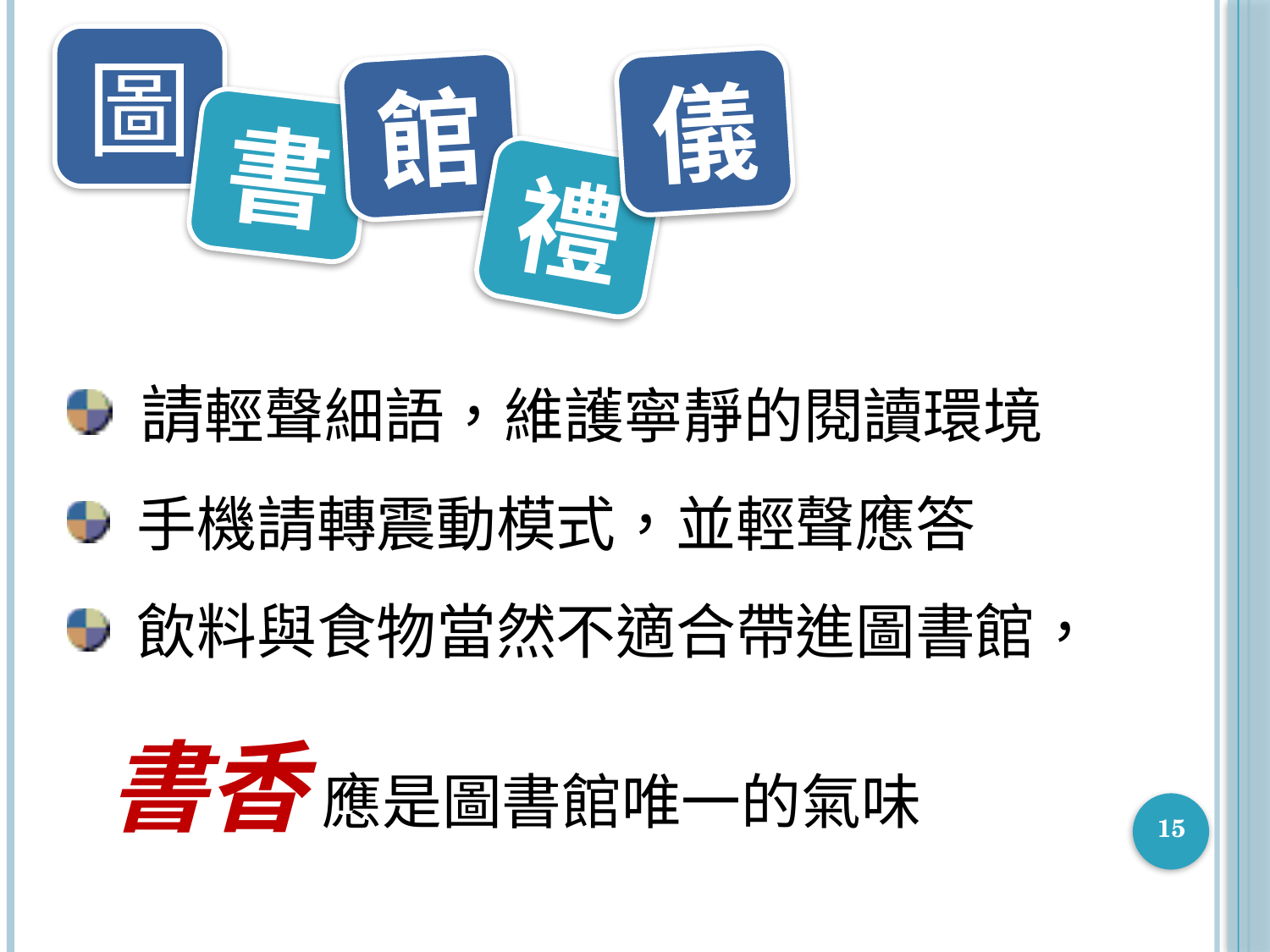

圖
儀
館
書
禮
 請輕聲細語，維護寧靜的閱讀環境
 手機請轉震動模式，並輕聲應答
 飲料與食物當然不適合帶進圖書館，
  書香 應是圖書館唯一的氣味
15